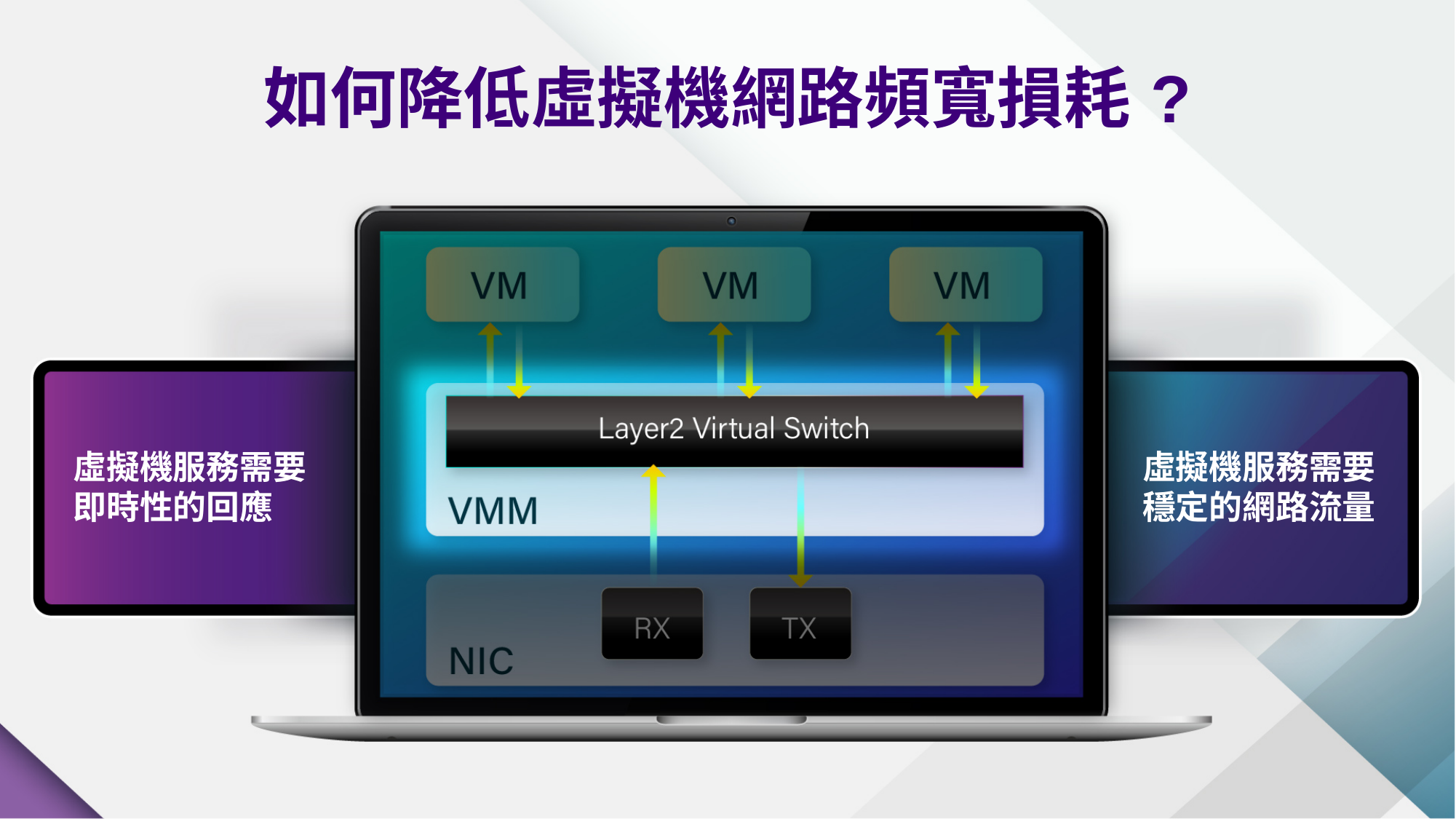

如何降低虛擬機網路頻寬損耗?
虛擬機服務需要穩定的網路流量
虛擬機服務需要即時性的回應